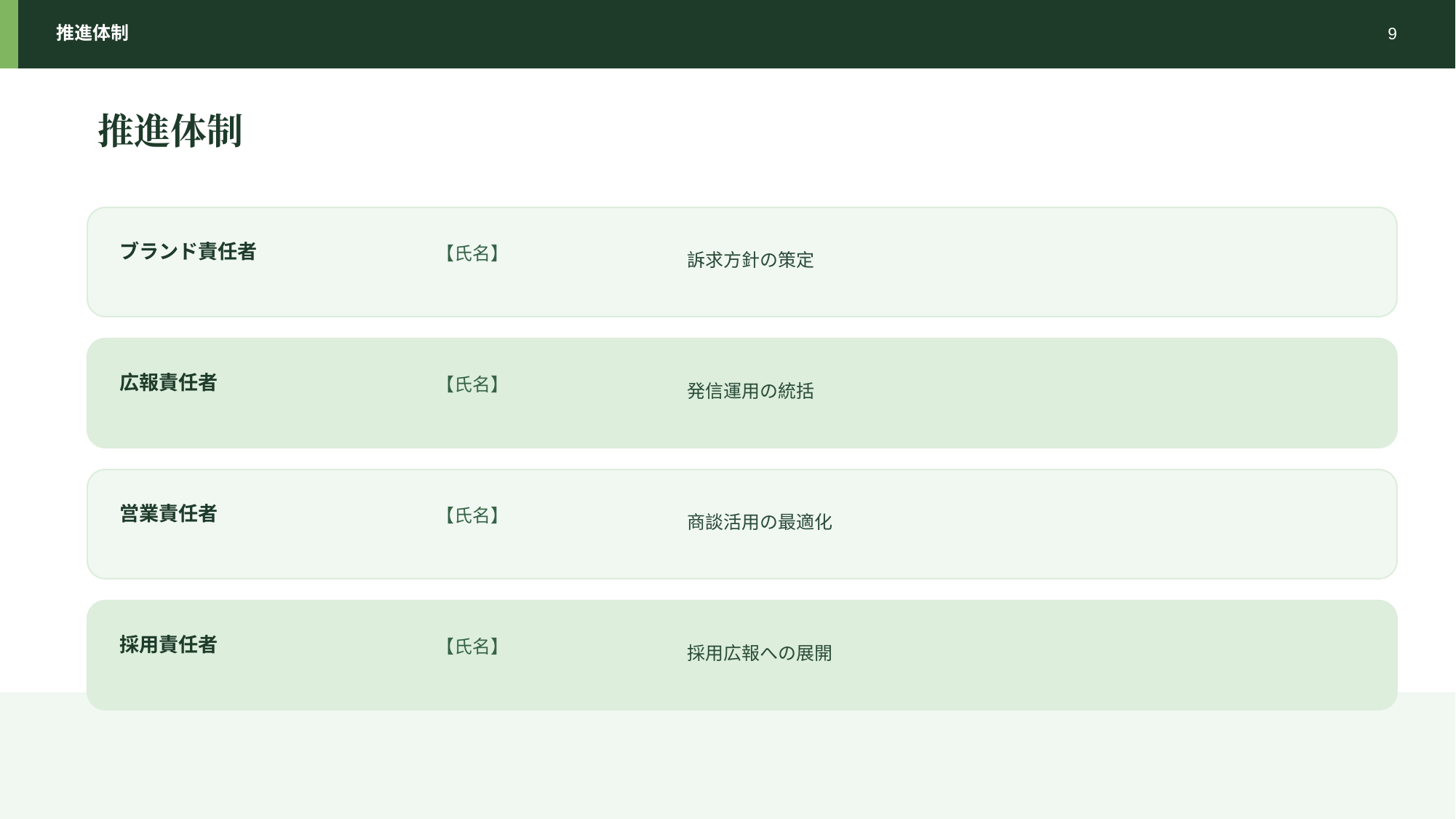

推進体制
9
推進体制

訴求方針の策定
ブランド責任者
【氏名】

発信運用の統括
広報責任者
【氏名】

商談活用の最適化
営業責任者
【氏名】

採用広報への展開
採用責任者
【氏名】